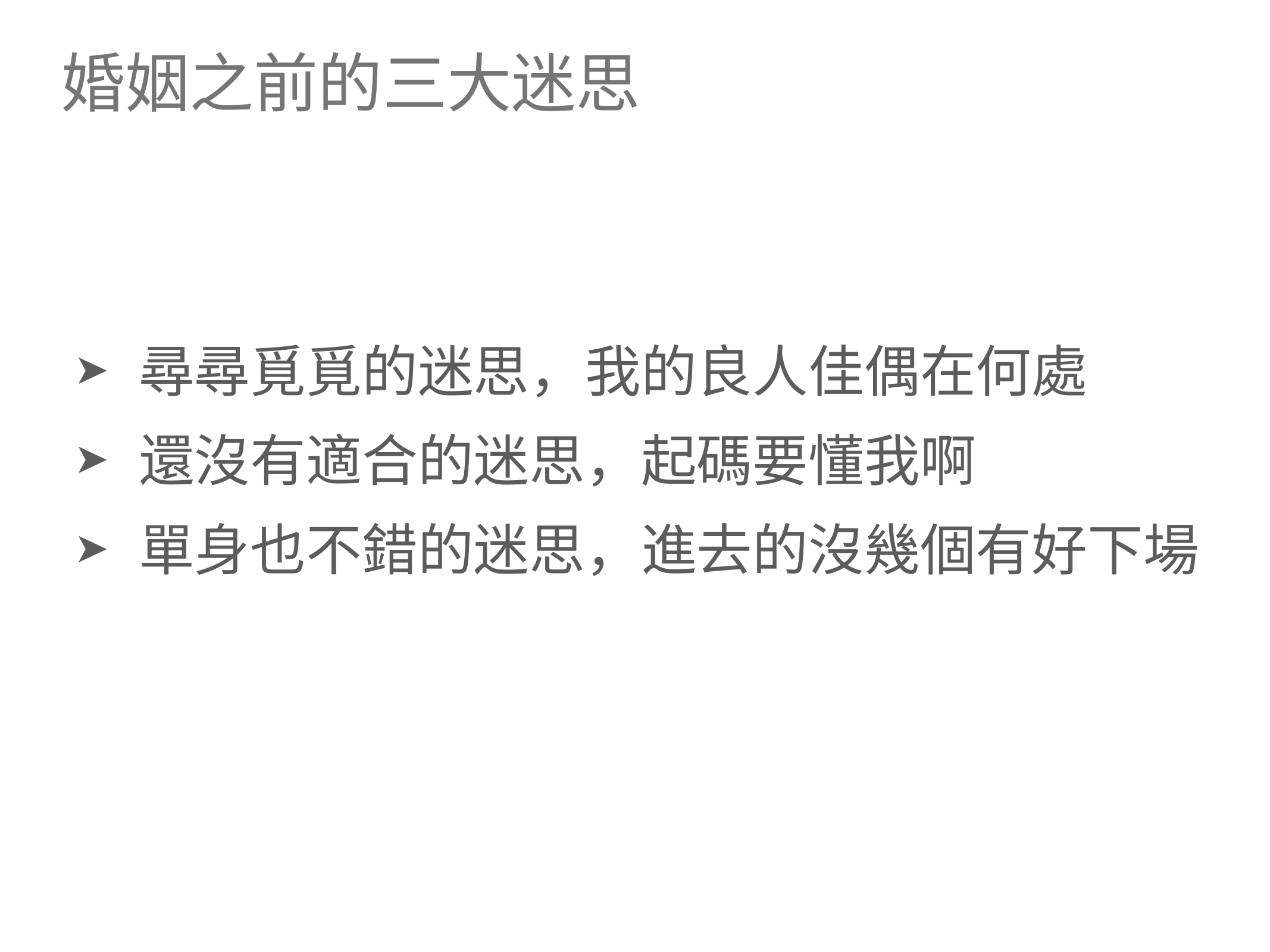

# 婚姻之前的三大迷思

尋尋覓覓的迷思，我的良人佳偶在何處
還沒有適合的迷思，起碼要懂我啊
單身也不錯的迷思，進去的沒幾個有好下場